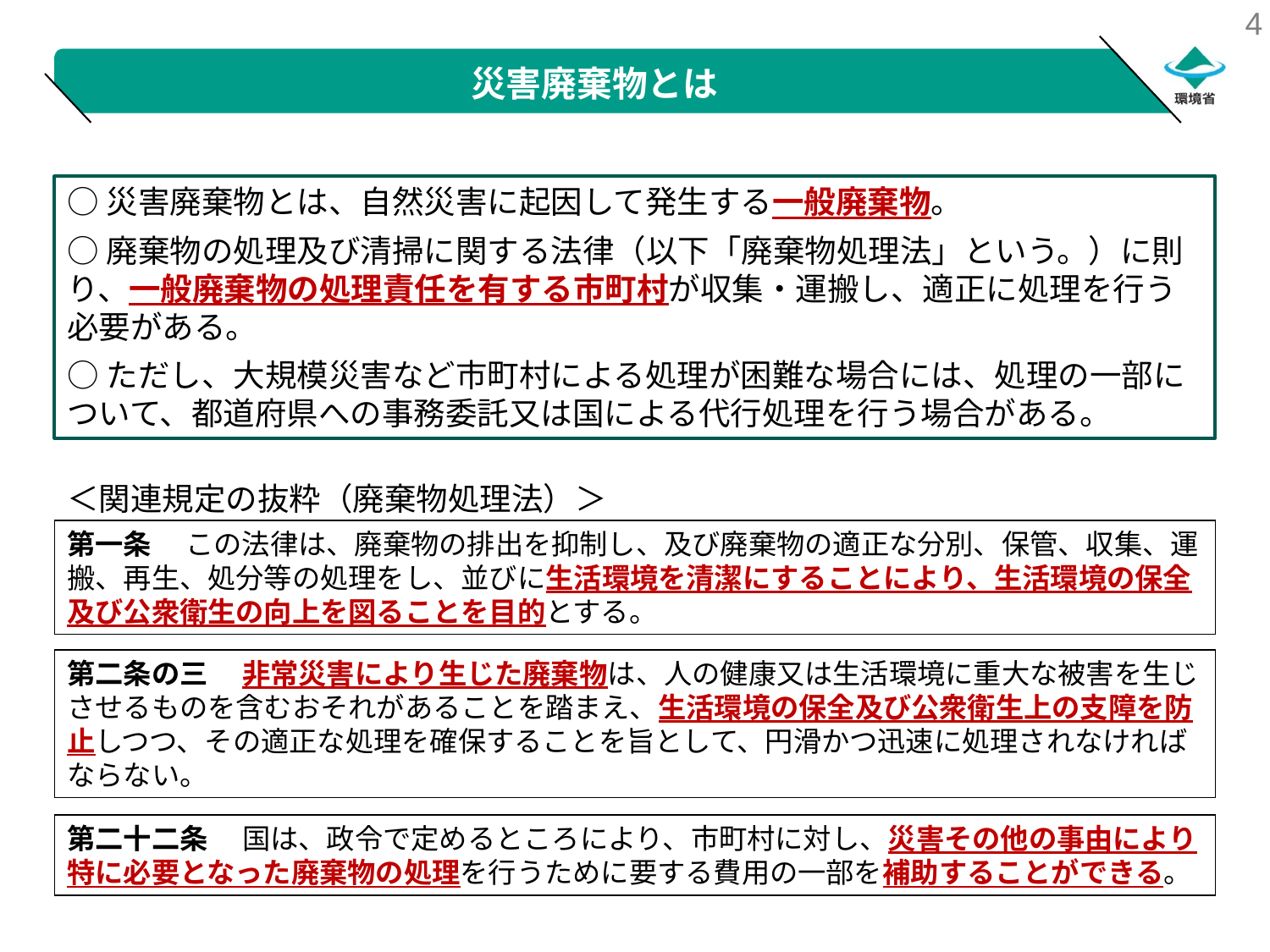

災害廃棄物とは
○災害廃棄物とは、自然災害に起因して発生する一般廃棄物。
○廃棄物の処理及び清掃に関する法律（以下「廃棄物処理法」という。）に則り、一般廃棄物の処理責任を有する市町村が収集・運搬し、適正に処理を行う必要がある。
○ただし、大規模災害など市町村による処理が困難な場合には、処理の一部について、都道府県への事務委託又は国による代行処理を行う場合がある。
＜関連規定の抜粋（廃棄物処理法）＞
第一条 　この法律は、廃棄物の排出を抑制し、及び廃棄物の適正な分別、保管、収集、運搬、再生、処分等の処理をし、並びに生活環境を清潔にすることにより、生活環境の保全及び公衆衛生の向上を図ることを目的とする。
第二条の三 　非常災害により生じた廃棄物は、人の健康又は生活環境に重大な被害を生じさせるものを含むおそれがあることを踏まえ、生活環境の保全及び公衆衛生上の支障を防止しつつ、その適正な処理を確保することを旨として、円滑かつ迅速に処理されなければならない。
第二十二条 　国は、政令で定めるところにより、市町村に対し、災害その他の事由により特に必要となった廃棄物の処理を行うために要する費用の一部を補助することができる。